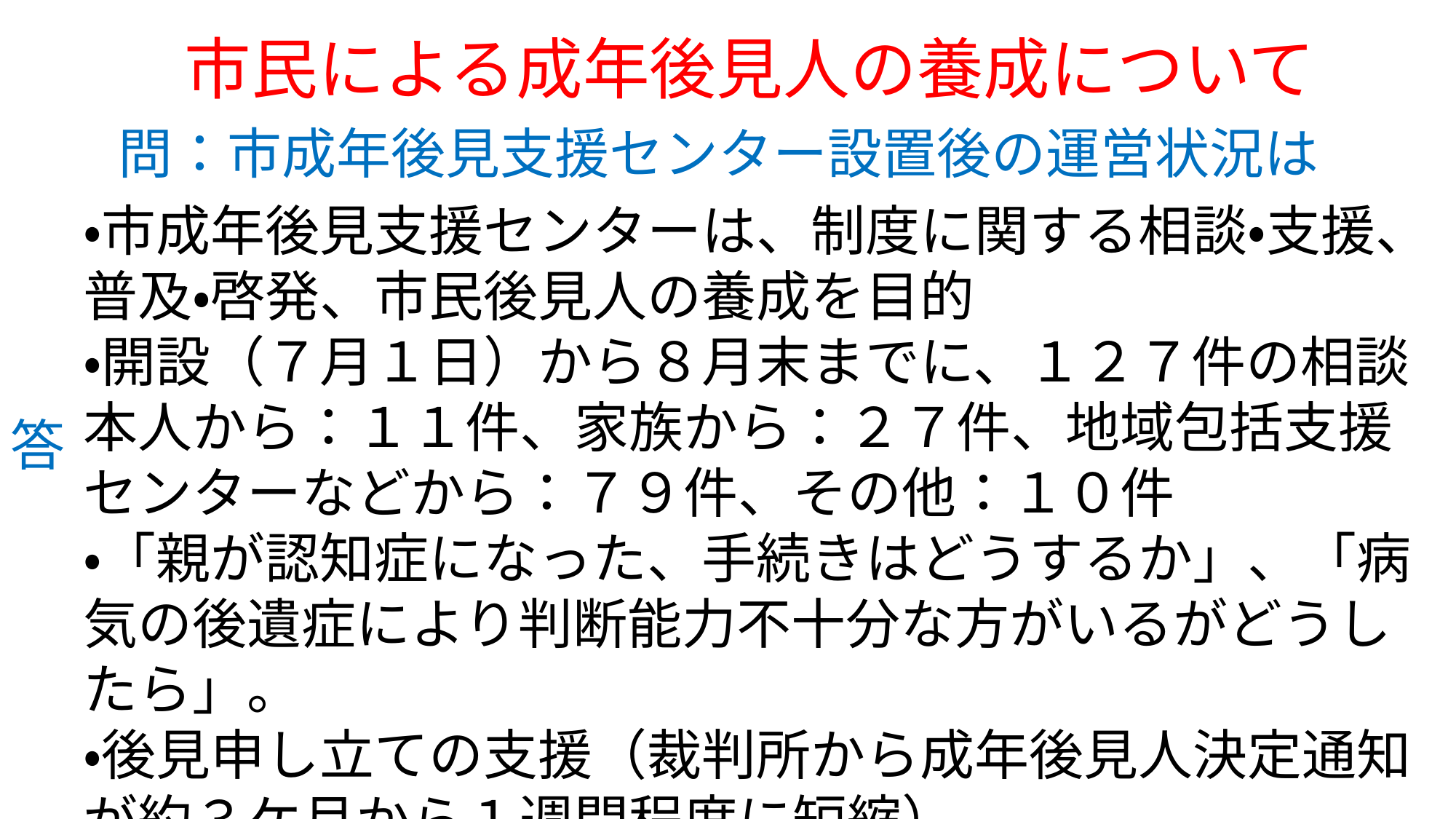

市民による成年後見人の養成について
問：市成年後見支援センター設置後の運営状況は
・市成年後見支援センターは、制度に関する相談・支援、普及・啓発、市民後見人の養成を目的
・開設（７月１日）から８月末までに、１２７件の相談
本人から：１１件、家族から：２７件、地域包括支援センターなどから：７９件、その他：１０件
・「親が認知症になった、手続きはどうするか」、「病気の後遺症により判断能力不十分な方がいるがどうしたら」。
・後見申し立ての支援（裁判所から成年後見人決定通知が約３ケ月から１週間程度に短縮）
答